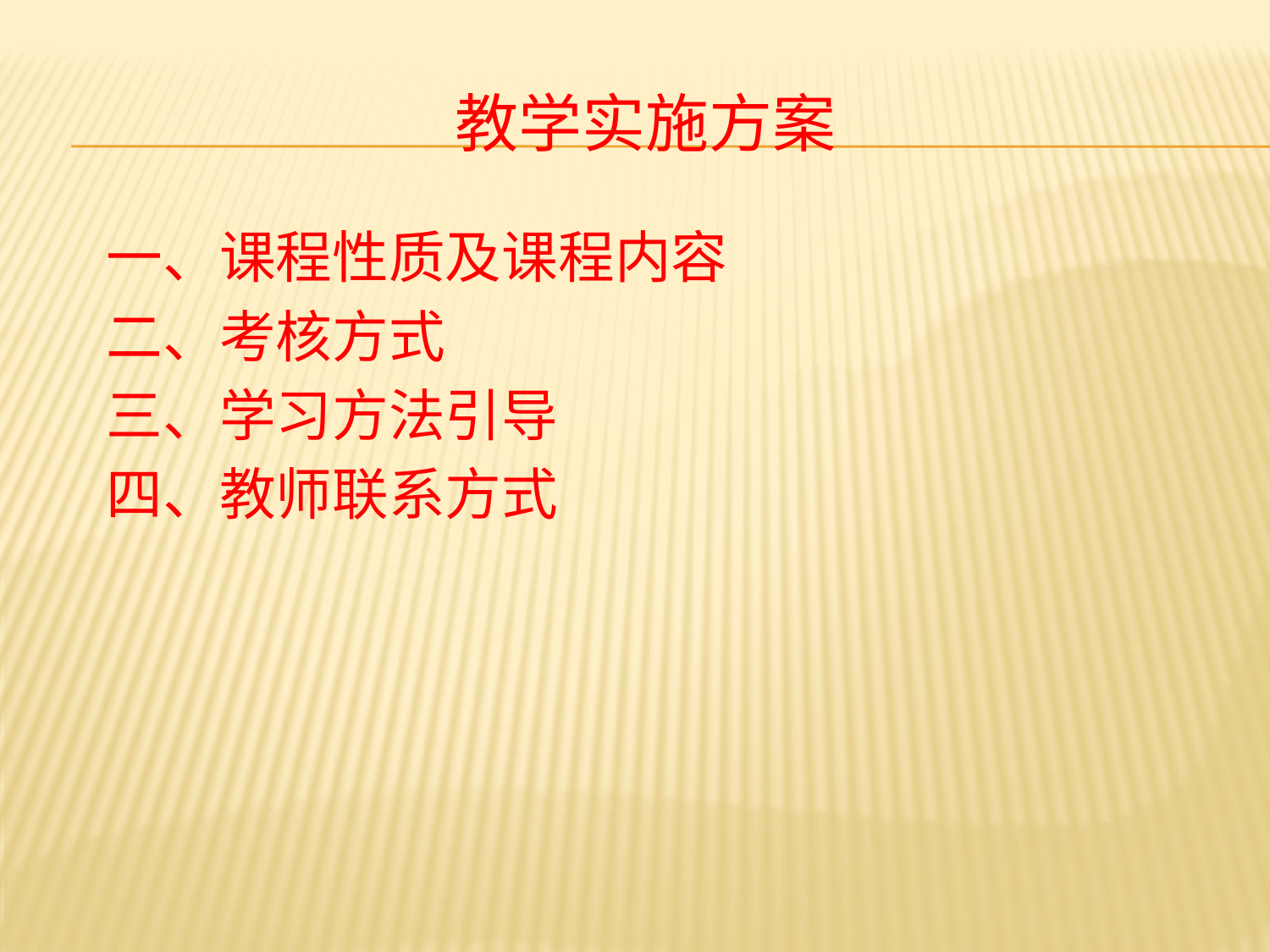

# 教学实施方案
   一、课程性质及课程内容
   二、考核方式
   三、学习方法引导
   四、教师联系方式